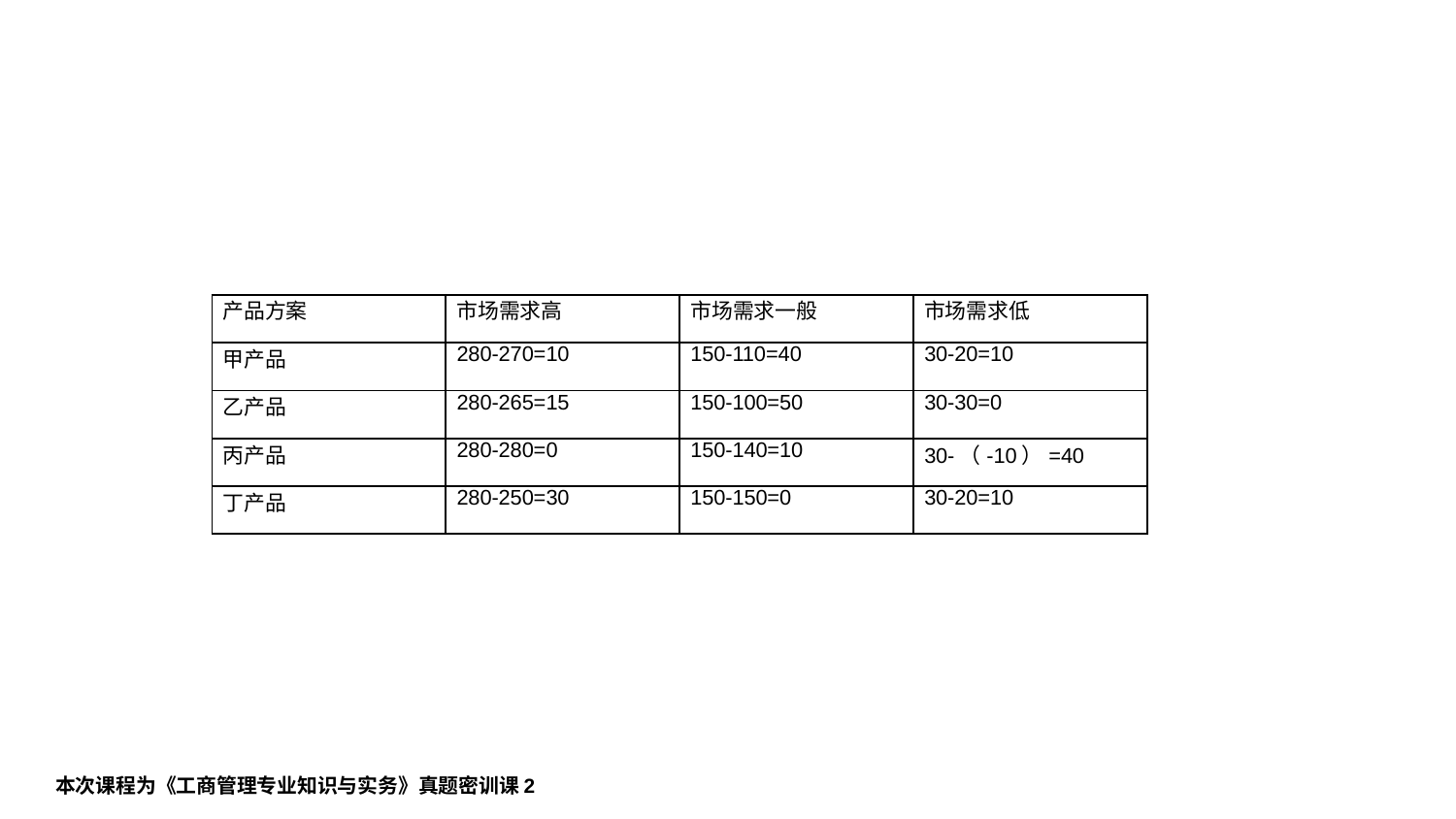

| 产品方案 | 市场需求高 | 市场需求一般 | 市场需求低 |
| --- | --- | --- | --- |
| 甲产品 | 280-270=10 | 150-110=40 | 30-20=10 |
| 乙产品 | 280-265=15 | 150-100=50 | 30-30=0 |
| 丙产品 | 280-280=0 | 150-140=10 | 30-（-10）=40 |
| 丁产品 | 280-250=30 | 150-150=0 | 30-20=10 |